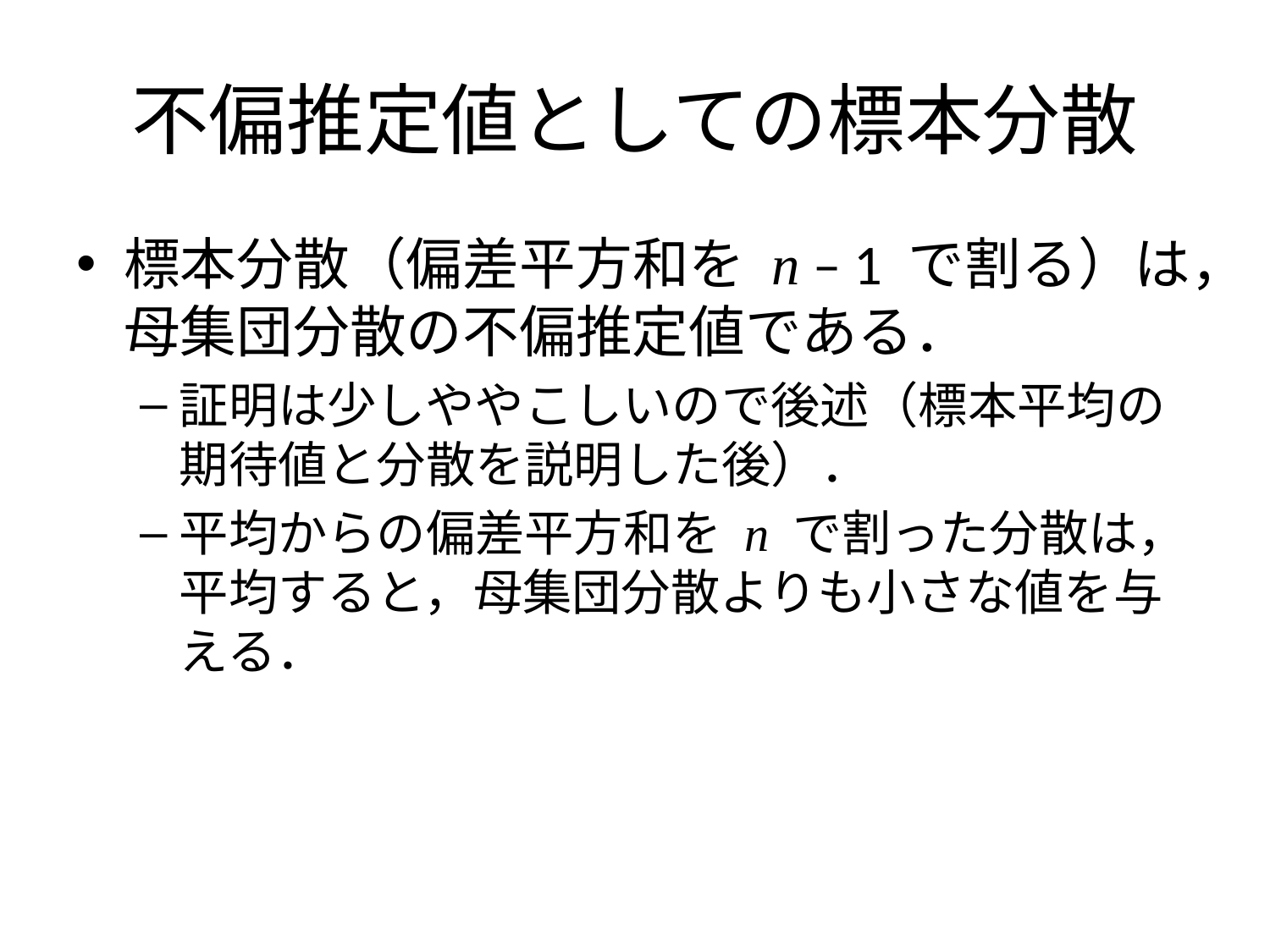

# 不偏推定値としての標本分散
標本分散（偏差平方和を n – 1 で割る）は，母集団分散の不偏推定値である．
証明は少しややこしいので後述（標本平均の期待値と分散を説明した後）．
平均からの偏差平方和を n で割った分散は，平均すると，母集団分散よりも小さな値を与える．